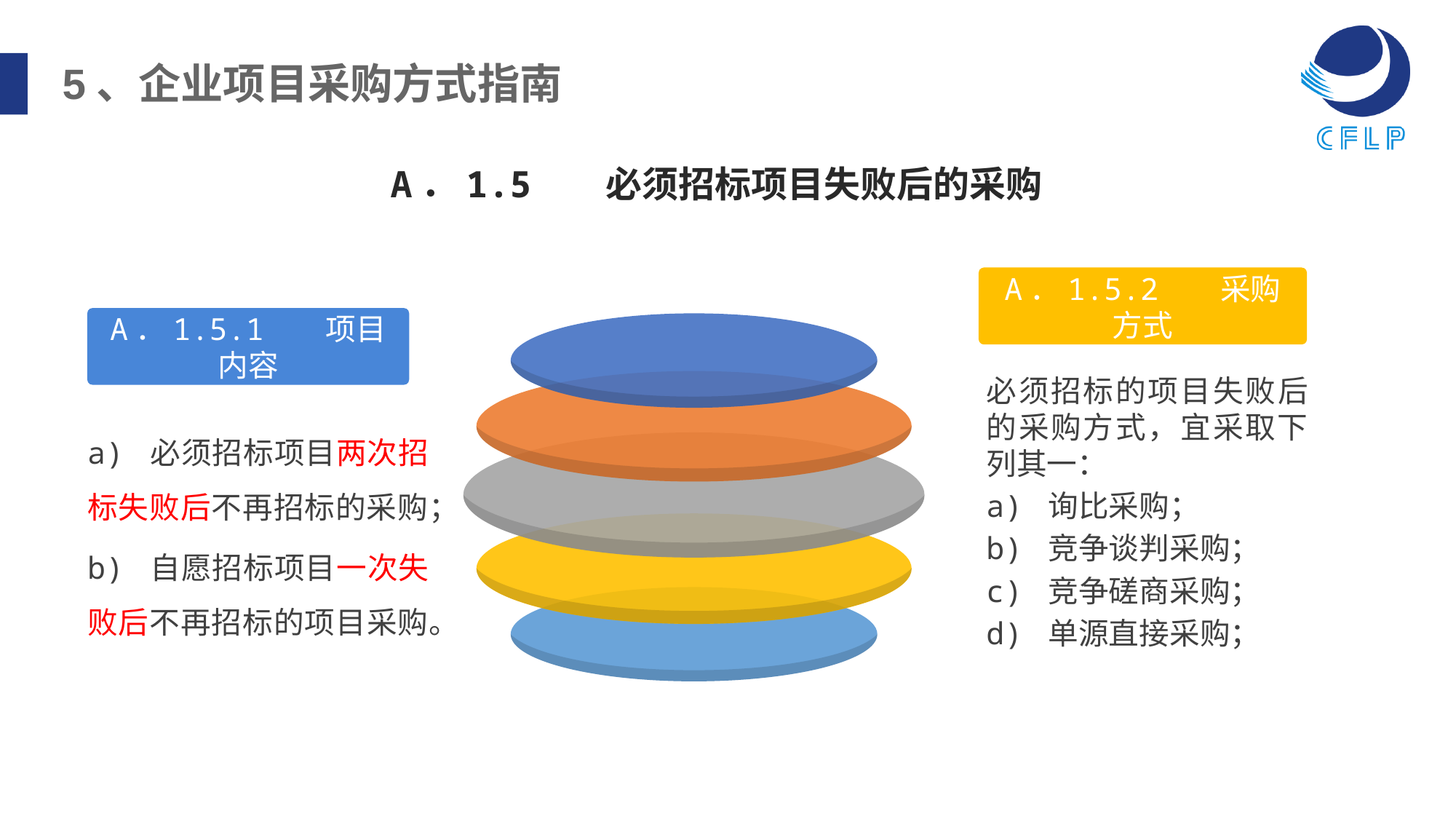

5、企业项目采购方式指南

A．1.5   必须招标项目失败后的采购
A．1.5.2   采购方式
A．1.5.1   项目内容

必须招标的项目失败后的采购方式，宜采取下列其一：
a) 询比采购；
b) 竞争谈判采购；
c) 竞争磋商采购；
d) 单源直接采购；
a) 必须招标项目两次招标失败后不再招标的采购；
b) 自愿招标项目一次失败后不再招标的项目采购。